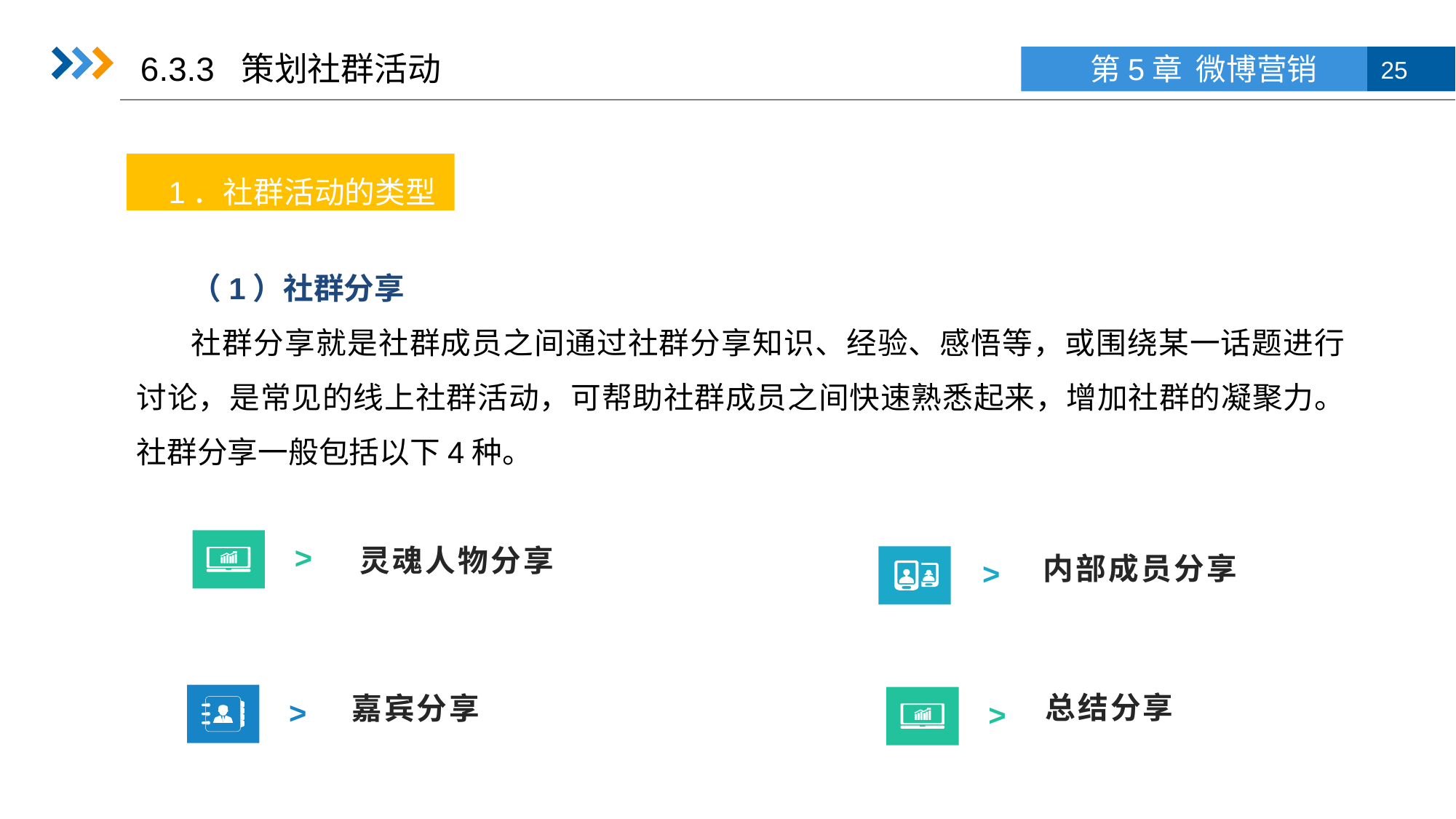

6.3.3  策划社群活动
1．社群活动的类型
（1）社群分享
社群分享就是社群成员之间通过社群分享知识、经验、感悟等，或围绕某一话题进行讨论，是常见的线上社群活动，可帮助社群成员之间快速熟悉起来，增加社群的凝聚力。社群分享一般包括以下4种。
灵魂人物分享

>

内部成员分享

>

总结分享

>

嘉宾分享

>